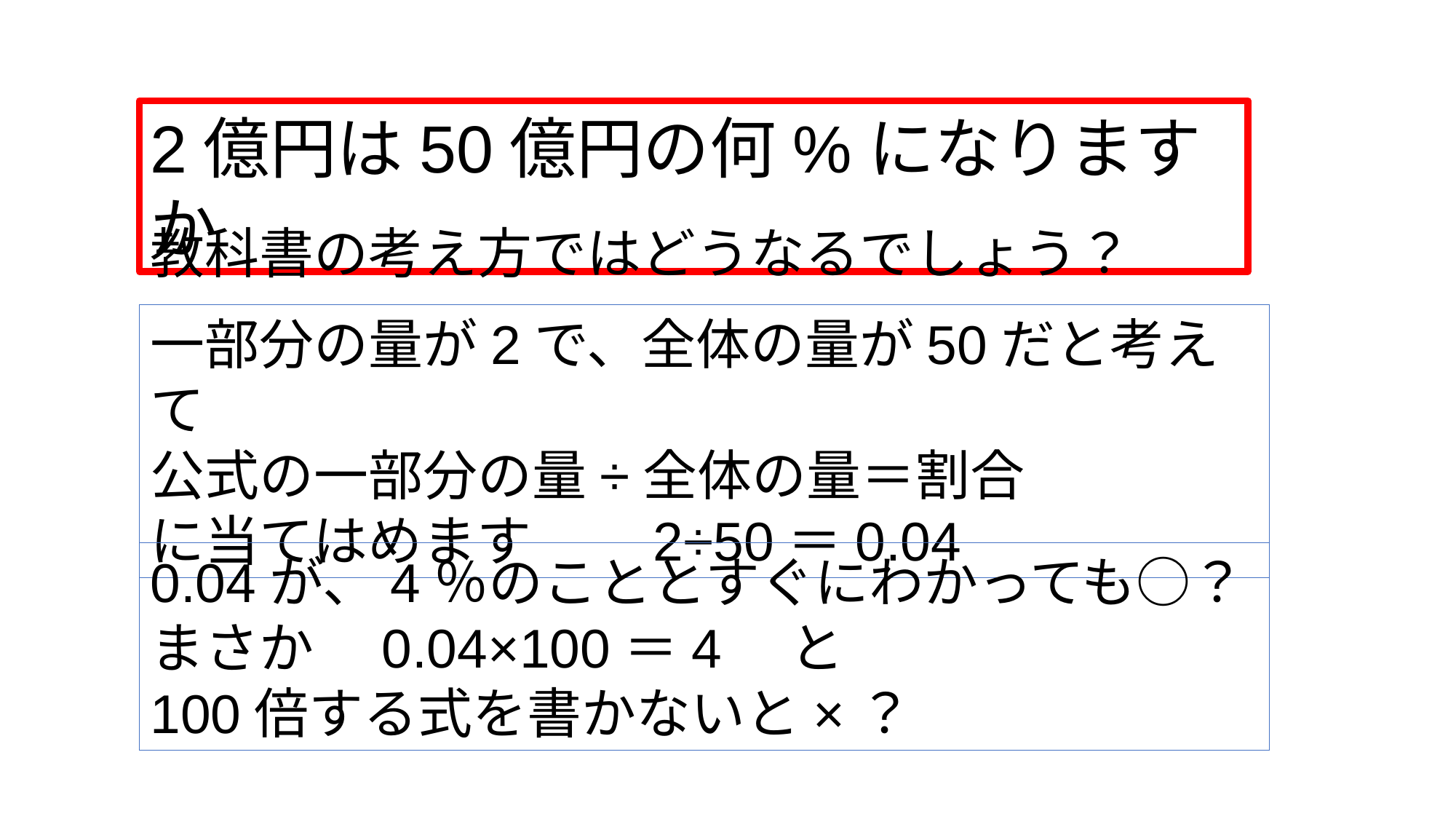

2億円は50億円の何%になりますか
教科書の考え方ではどうなるでしょう？
一部分の量が2で、全体の量が50だと考えて
公式の一部分の量÷全体の量＝割合
に当てはめます　　2÷50＝0.04
0.04が、4％のこととすぐにわかっても○？
まさか　0.04×100＝4　と
100倍する式を書かないと×？